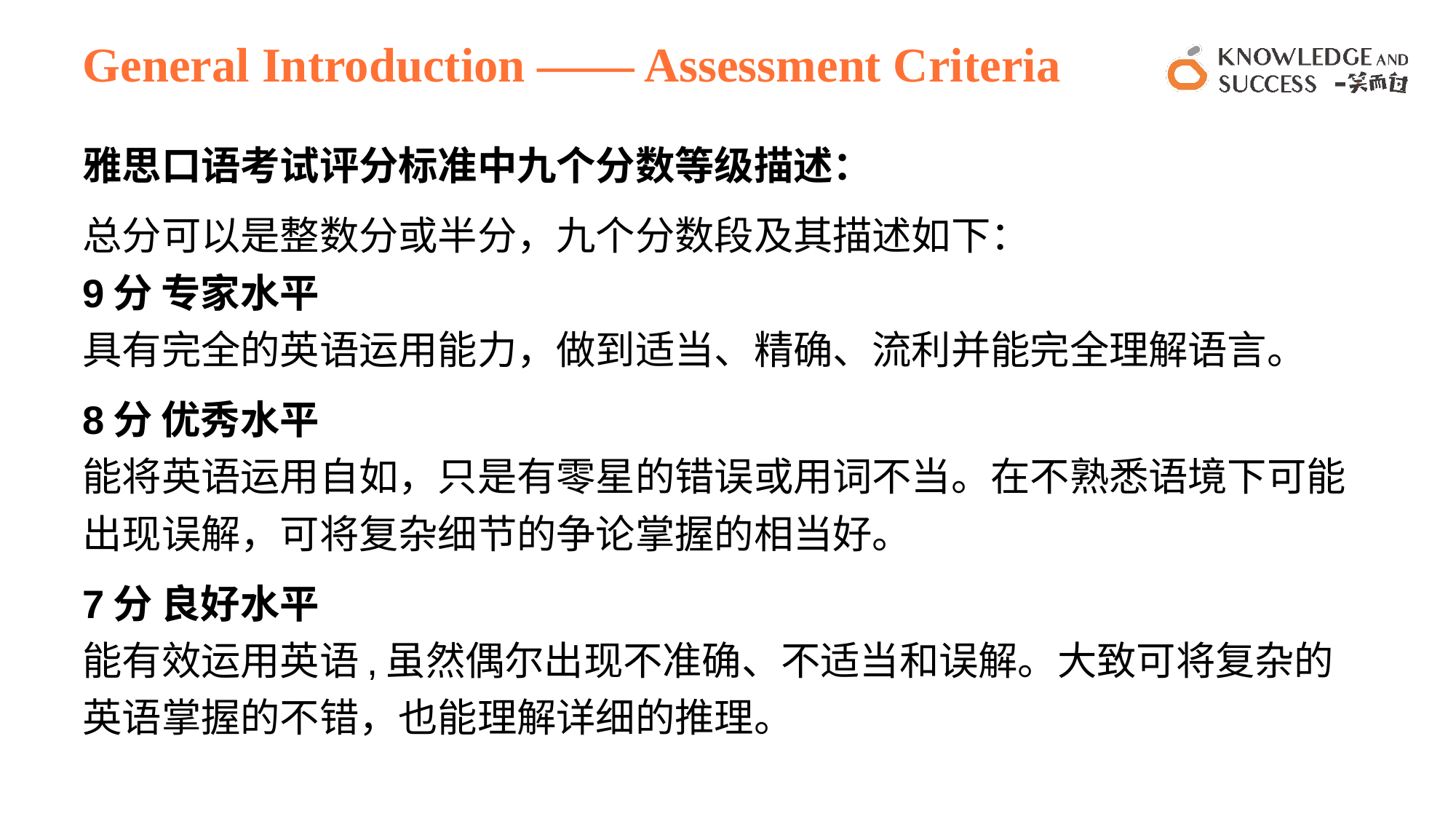

# General Introduction —— Assessment Criteria
雅思口语考试评分标准中九个分数等级描述：
总分可以是整数分或半分，九个分数段及其描述如下：
9分 专家水平
具有完全的英语运用能力，做到适当、精确、流利并能完全理解语言。
8分 优秀水平
能将英语运用自如，只是有零星的错误或用词不当。在不熟悉语境下可能出现误解，可将复杂细节的争论掌握的相当好。
7分 良好水平
能有效运用英语,虽然偶尔出现不准确、不适当和误解。大致可将复杂的英语掌握的不错，也能理解详细的推理。